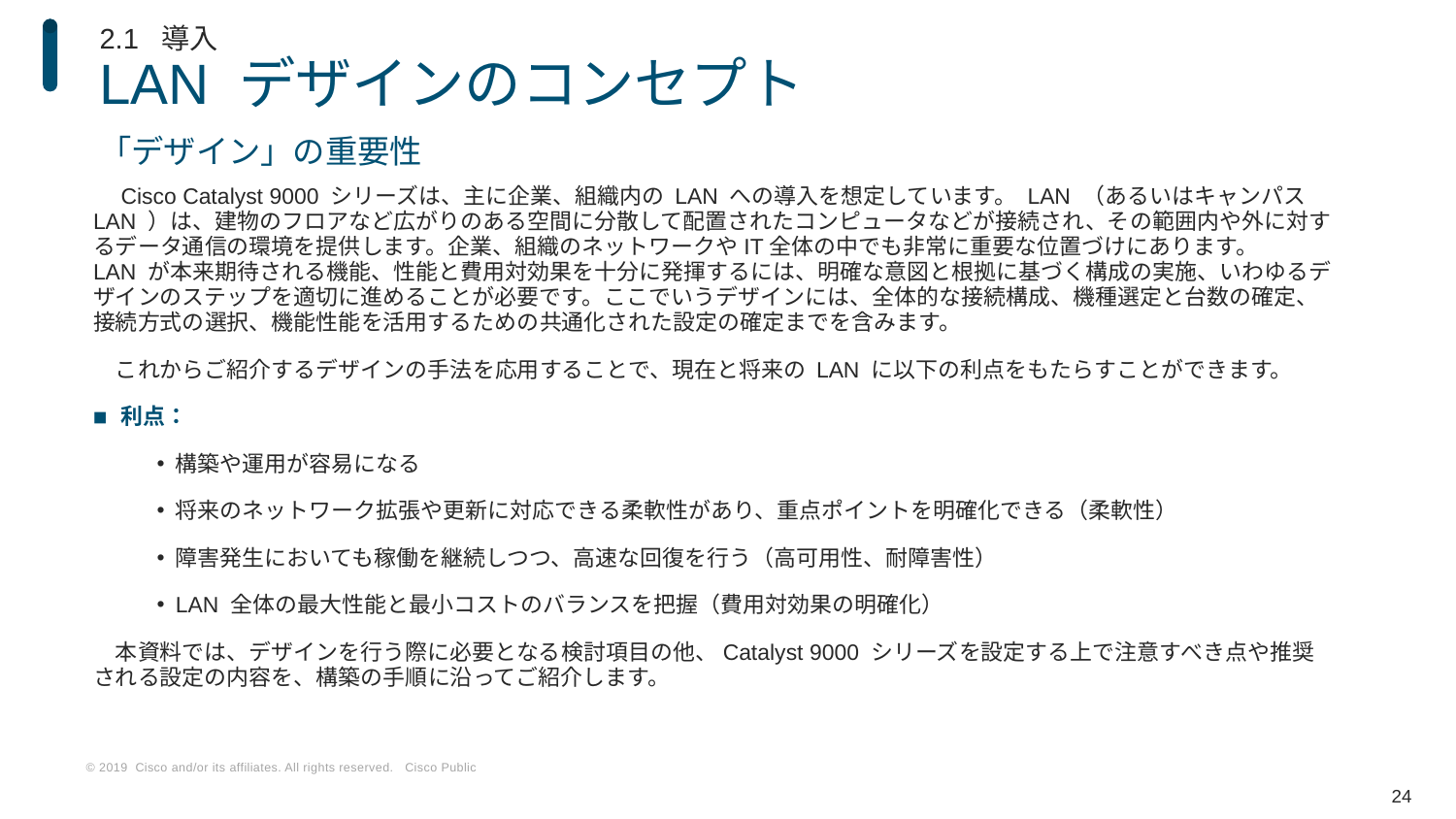

2.1  導入
# LAN デザインのコンセプト
「デザイン」の重要性
　Cisco Catalyst 9000 シリーズは、主に企業、組織内の LAN への導入を想定しています。 LAN （あるいはキャンパス LAN ）は、建物のフロアなど広がりのある空間に分散して配置されたコンピュータなどが接続され、その範囲内や外に対するデータ通信の環境を提供します。企業、組織のネットワークやIT全体の中でも非常に重要な位置づけにあります。
LAN が本来期待される機能、性能と費用対効果を十分に発揮するには、明確な意図と根拠に基づく構成の実施、いわゆるデザインのステップを適切に進めることが必要です。ここでいうデザインには、全体的な接続構成、機種選定と台数の確定、接続方式の選択、機能性能を活用するための共通化された設定の確定までを含みます。
　これからご紹介するデザインの手法を応用することで、現在と将来の LAN に以下の利点をもたらすことができます。
利点：
構築や運用が容易になる
将来のネットワーク拡張や更新に対応できる柔軟性があり、重点ポイントを明確化できる（柔軟性）
障害発生においても稼働を継続しつつ、高速な回復を行う（高可用性、耐障害性）
LAN 全体の最大性能と最小コストのバランスを把握（費用対効果の明確化）
　本資料では、デザインを行う際に必要となる検討項目の他、Catalyst 9000 シリーズを設定する上で注意すべき点や推奨される設定の内容を、構築の手順に沿ってご紹介します。
24